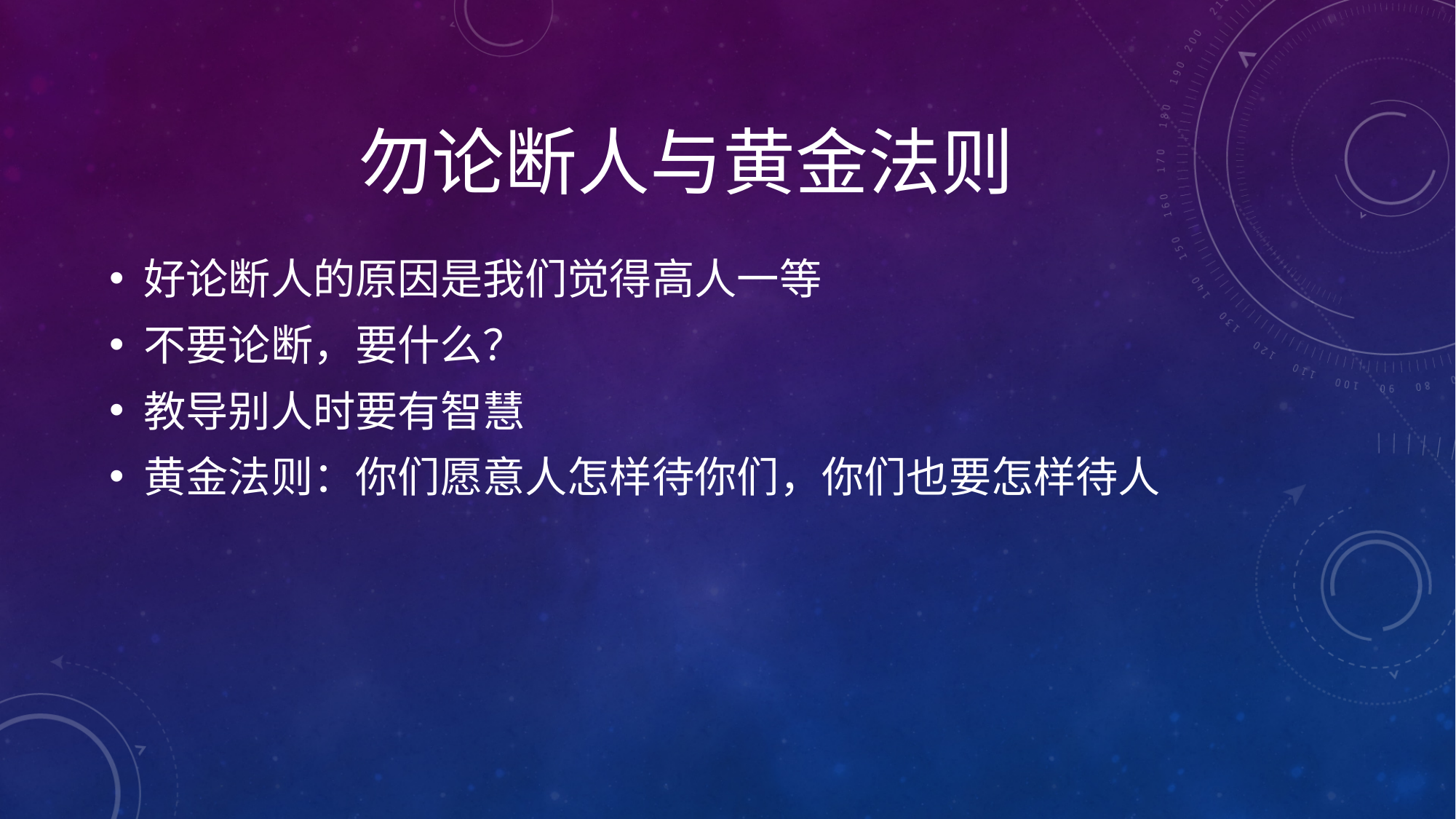

# 勿论断人与黄金法则
好论断人的原因是我们觉得高人一等
不要论断，要什么？
教导别人时要有智慧
黄金法则：你们愿意人怎样待你们，你们也要怎样待人